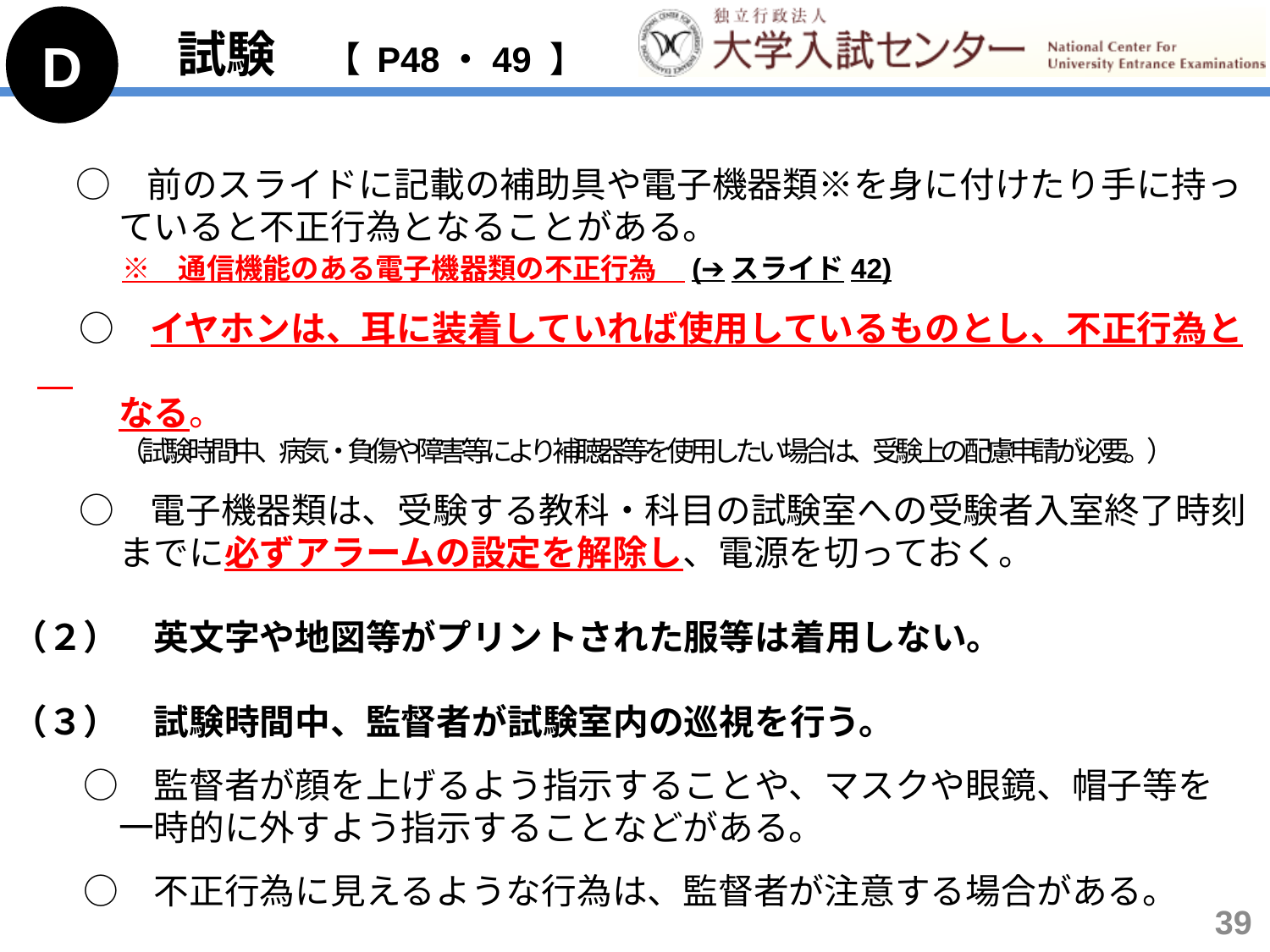

D
試験　【 P48・49 】
　　○　前のスライドに記載の補助具や電子機器類※を身に付けたり手に持っ
　　　ていると不正行為となることがある。
　　　  ※　通信機能のある電子機器類の不正行為　(➔スライド42)
　　○　イヤホンは、耳に装着していれば使用しているものとし、不正行為と
　　　なる。
　　　 　（試験時間中、病気・負傷や障害等により補聴器等を使用したい場合は、受験上の配慮申請が必要。）
　　○　電子機器類は、受験する教科・科目の試験室への受験者入室終了時刻
　　　までに必ずアラームの設定を解除し、電源を切っておく。
（２）　英文字や地図等がプリントされた服等は着用しない。
（３）　試験時間中、監督者が試験室内の巡視を行う。
　　○　監督者が顔を上げるよう指示することや、マスクや眼鏡、帽子等を
　　　一時的に外すよう指示することなどがある。
　　○　不正行為に見えるような行為は、監督者が注意する場合がある。

39